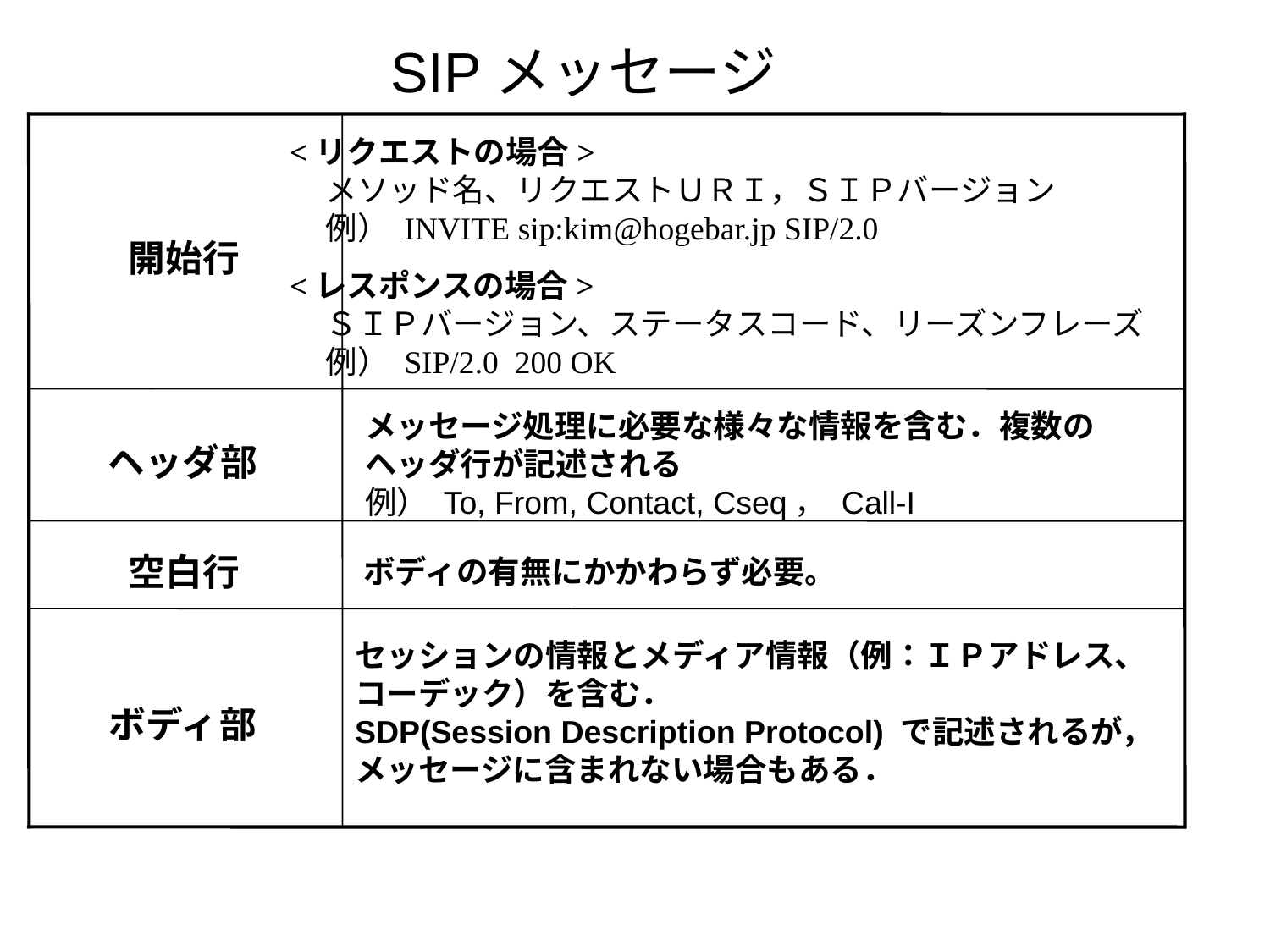

SIPメッセージ

開始行

メッセージ処理に必要な様々な情報を含む．複数のヘッダ行が記述される
例） To, From, Contact, Cseq， Call-I

ヘッダ
部

空白行
ボディの有無にかかわらず必要。

セッションの情報とメディア情報（例：ＩＰアドレス、コーデック）を含む．
SDP(Session Description Protocol) で記述されるが，メッセージに含まれない場合もある．
ボディ
部

<リクエストの場合>
    メソッド名、リクエストＵＲＩ，ＳＩＰバージョン
    例） INVITE sip:kim@hogebar.jp SIP/2.0
<レスポンスの場合>
    ＳＩＰバージョン、ステータスコード、リーズンフレーズ
    例） SIP/2.0  200 OK